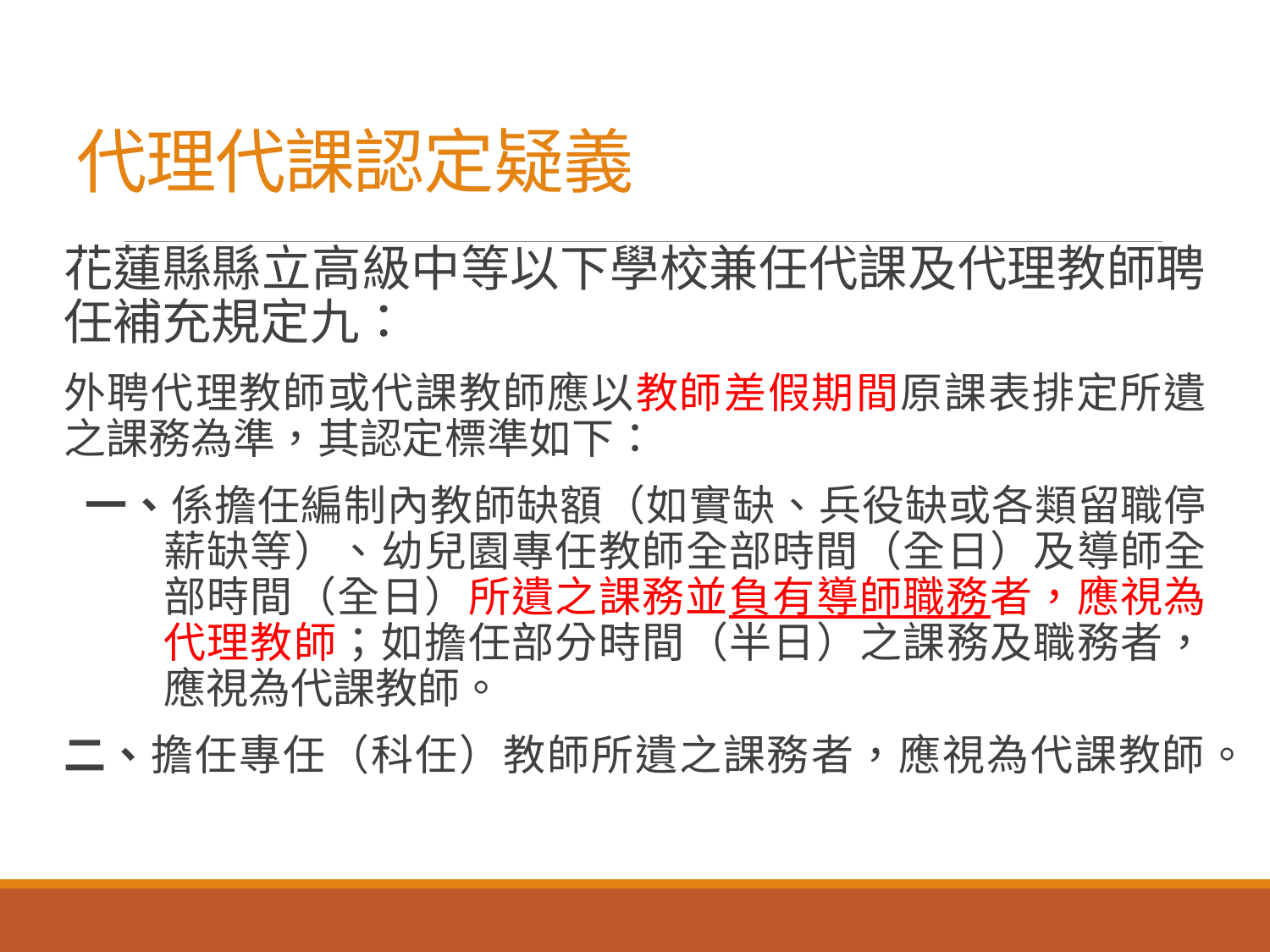

# 代理代課認定疑義
花蓮縣縣立高級中等以下學校兼任代課及代理教師聘任補充規定九：
外聘代理教師或代課教師應以教師差假期間原課表排定所遺之課務為準，其認定標準如下：
 一、係擔任編制內教師缺額（如實缺、兵役缺或各類留職停薪缺等）、幼兒園專任教師全部時間（全日）及導師全部時間（全日）所遺之課務並負有導師職務者，應視為代理教師；如擔任部分時間（半日）之課務及職務者，應視為代課教師。
二、擔任專任（科任）教師所遺之課務者，應視為代課教師。